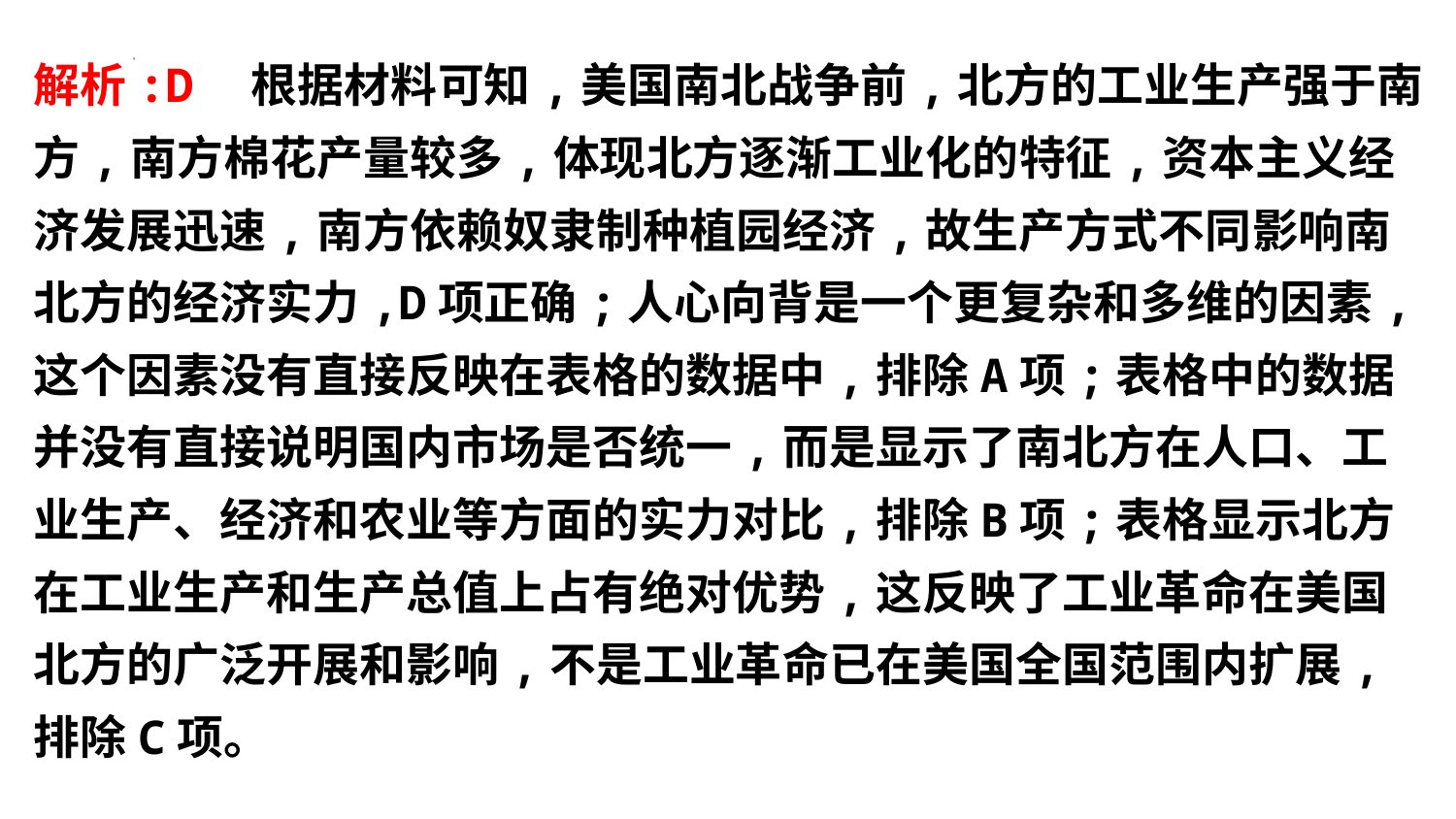

解析:D　根据材料可知,美国南北战争前,北方的工业生产强于南方,南方棉花产量较多,体现北方逐渐工业化的特征,资本主义经济发展迅速,南方依赖奴隶制种植园经济,故生产方式不同影响南北方的经济实力,D项正确;人心向背是一个更复杂和多维的因素,这个因素没有直接反映在表格的数据中,排除A项;表格中的数据并没有直接说明国内市场是否统一,而是显示了南北方在人口、工业生产、经济和农业等方面的实力对比,排除B项;表格显示北方在工业生产和生产总值上占有绝对优势,这反映了工业革命在美国北方的广泛开展和影响,不是工业革命已在美国全国范围内扩展,排除C项。